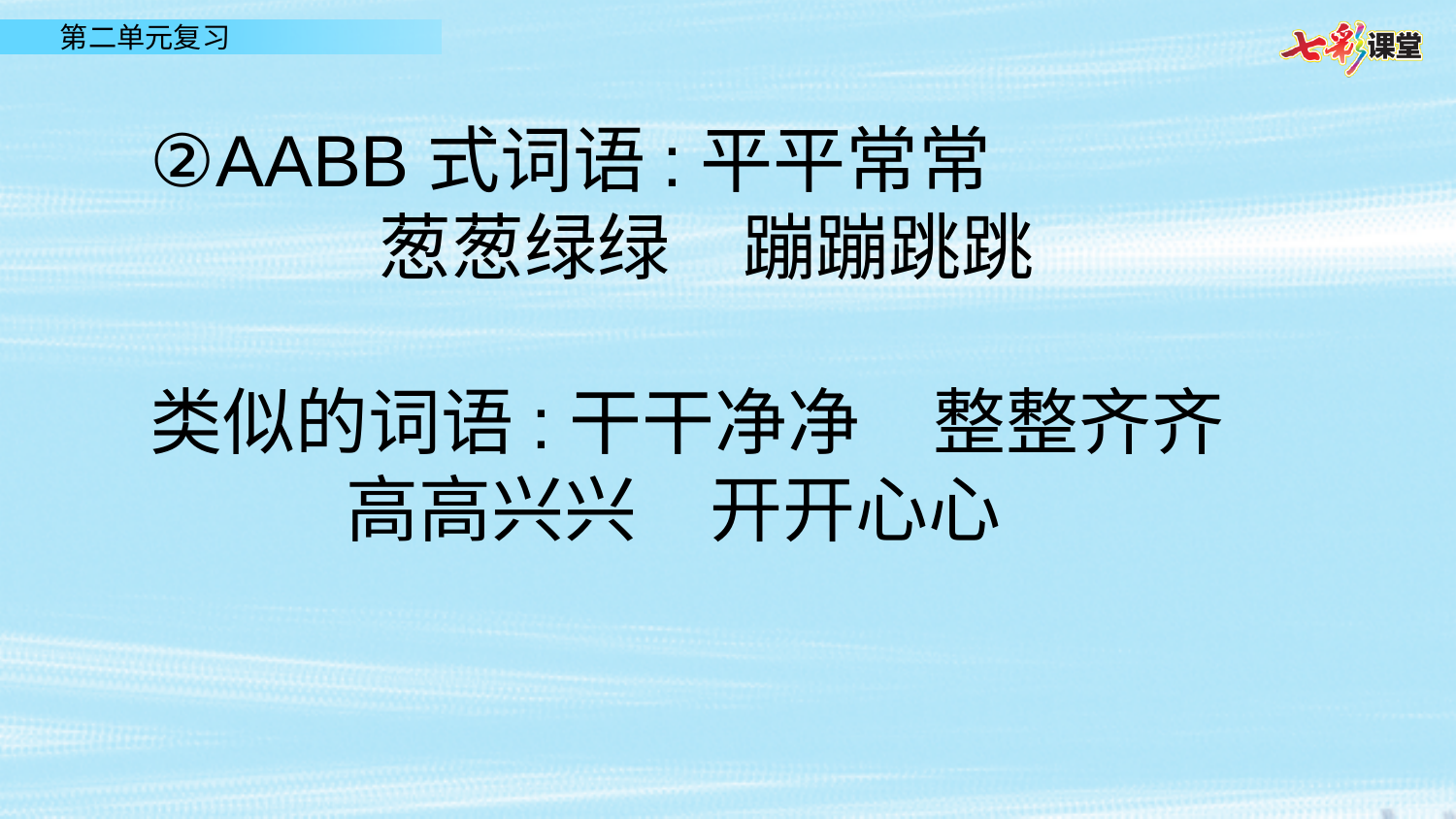

②AABB式词语:平平常常
             葱葱绿绿　蹦蹦跳跳

类似的词语:干干净净　整整齐齐
           高高兴兴　开开心心